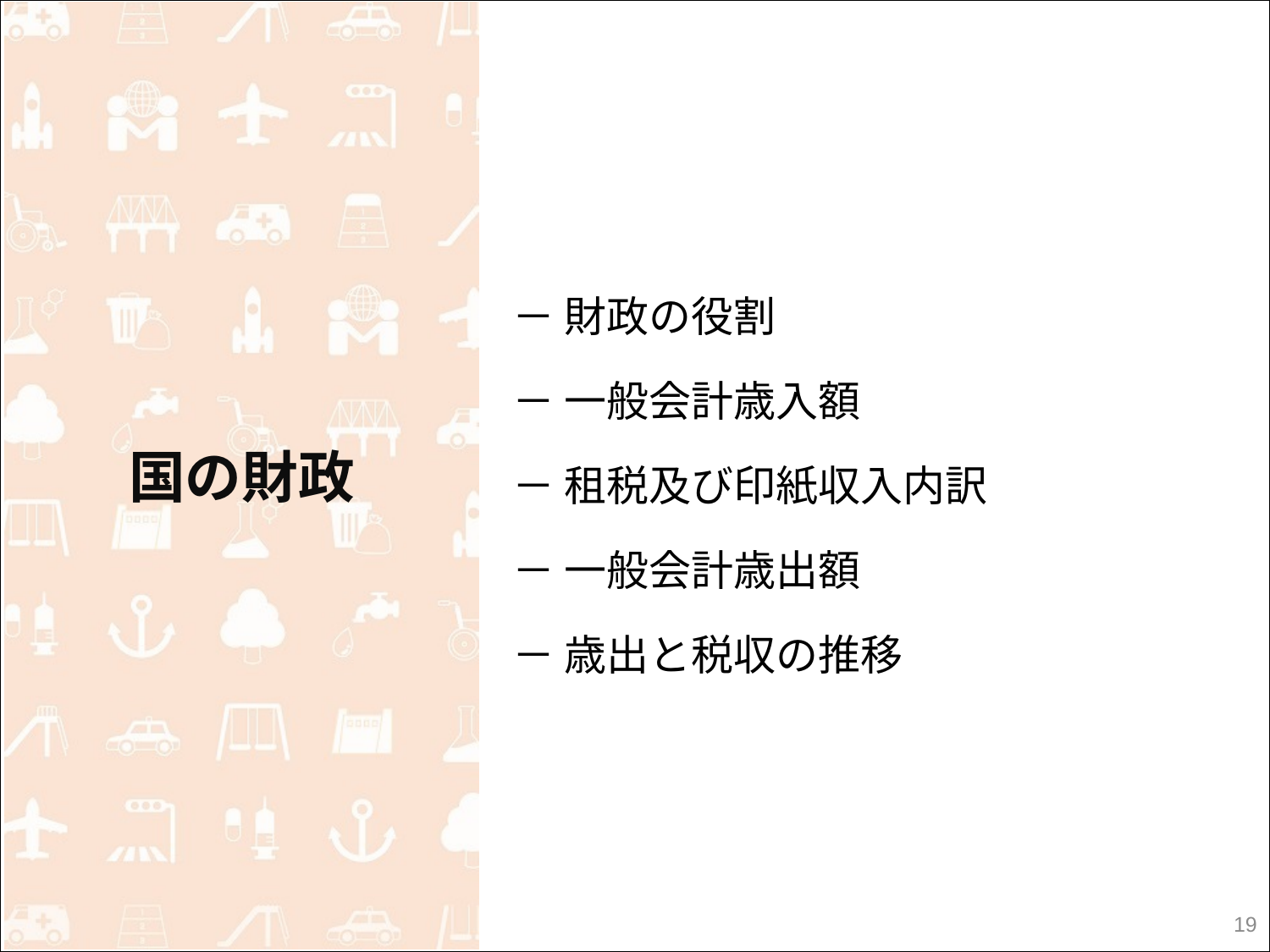

国の財政
－ 財政の役割
－ 一般会計歳入額
－ 租税及び印紙収入内訳
－ 一般会計歳出額
－ 歳出と税収の推移

19